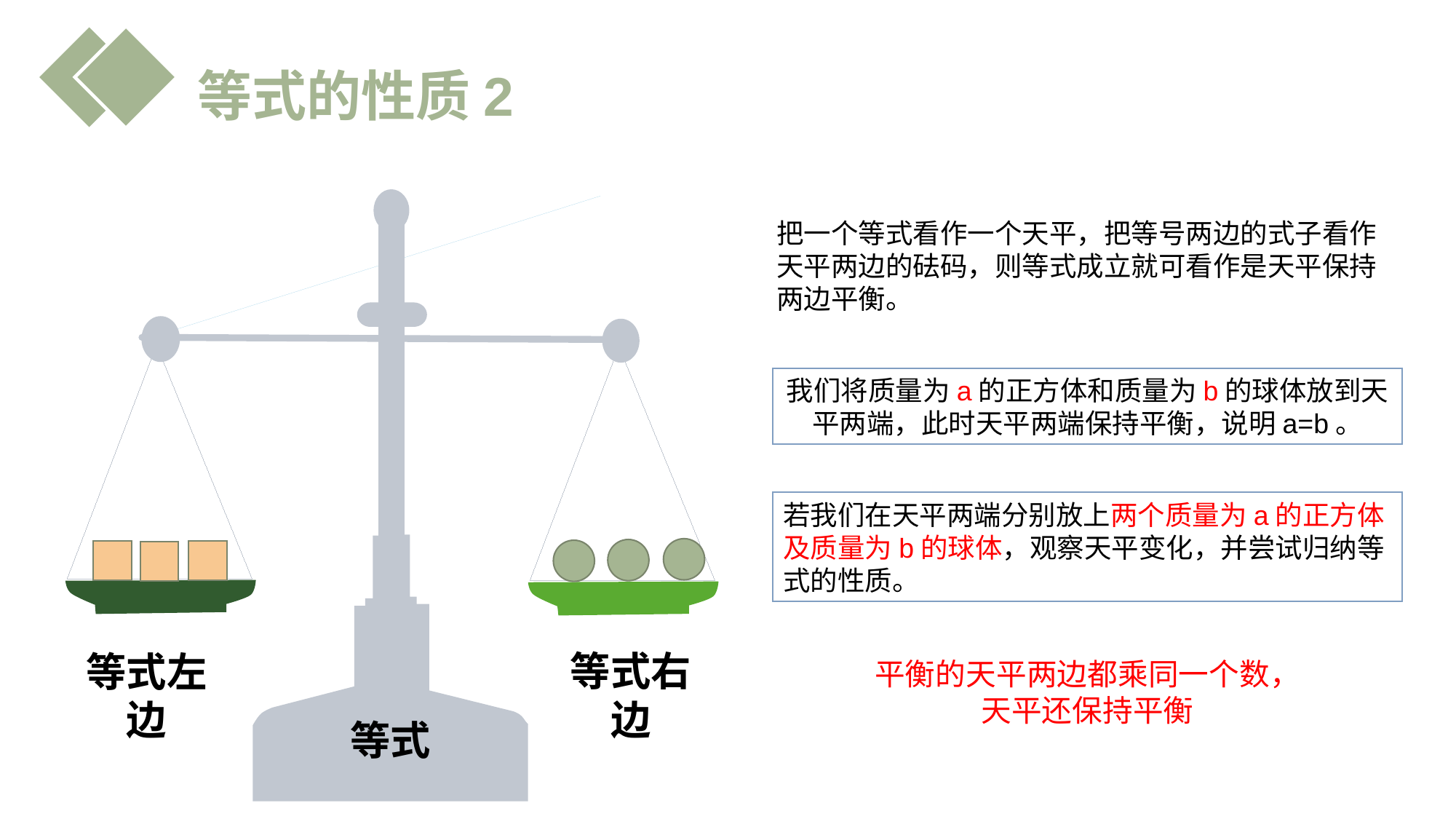

等式的性质2

把一个等式看作一个天平，把等号两边的式子看作天平两边的砝码，则等式成立就可看作是天平保持两边平衡。

我们将质量为a的正方体和质量为b的球体放到天平两端，此时天平两端保持平衡，说明a=b。
若我们在天平两端分别放上两个质量为a的正方体及质量为b的球体，观察天平变化，并尝试归纳等式的性质。

等式右边
等式左边
平衡的天平两边都乘同一个数，
天平还保持平衡
等式